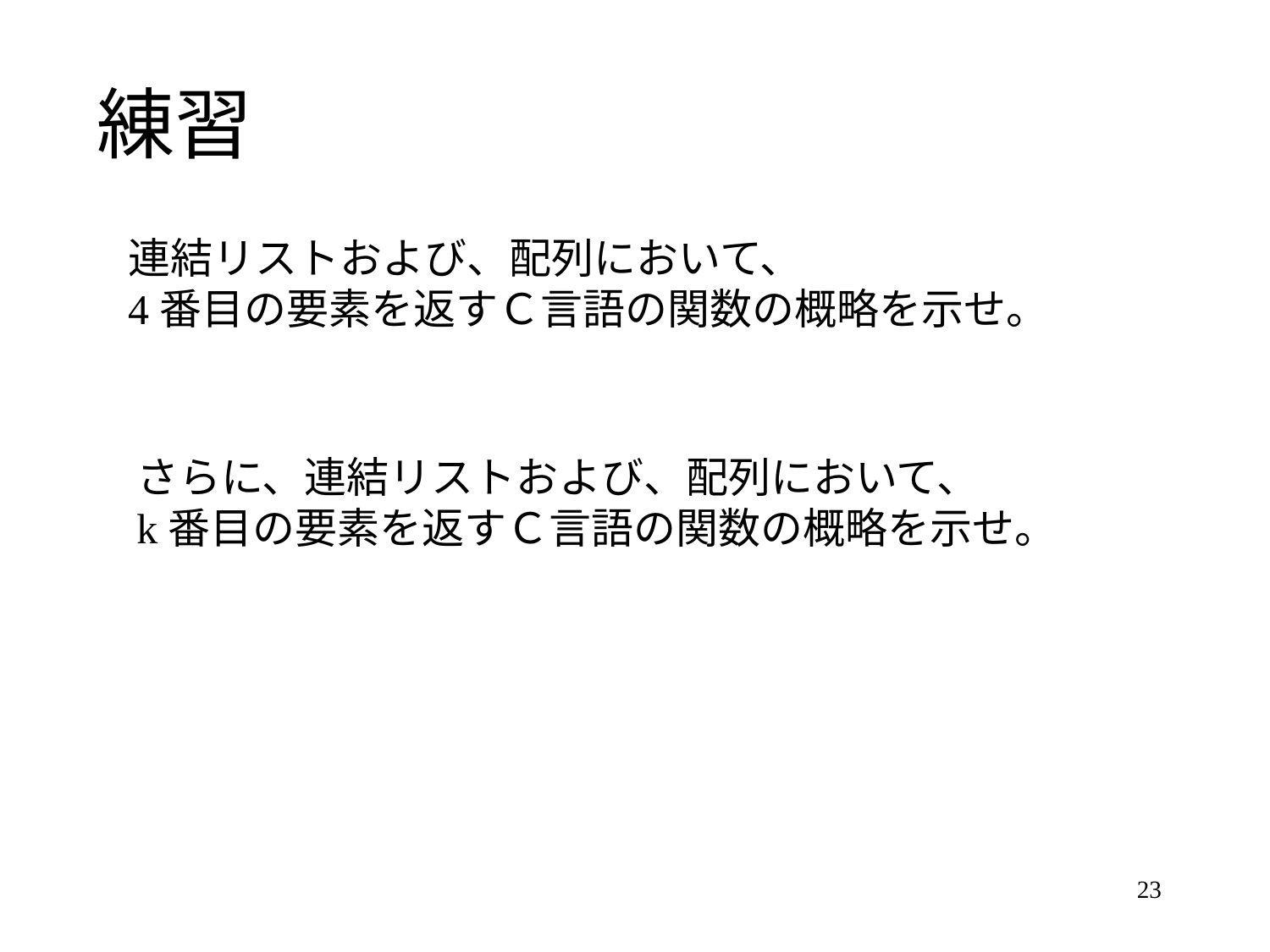

# 練習
連結リストおよび、配列において、
4番目の要素を返すＣ言語の関数の概略を示せ。
さらに、連結リストおよび、配列において、
k番目の要素を返すＣ言語の関数の概略を示せ。
23